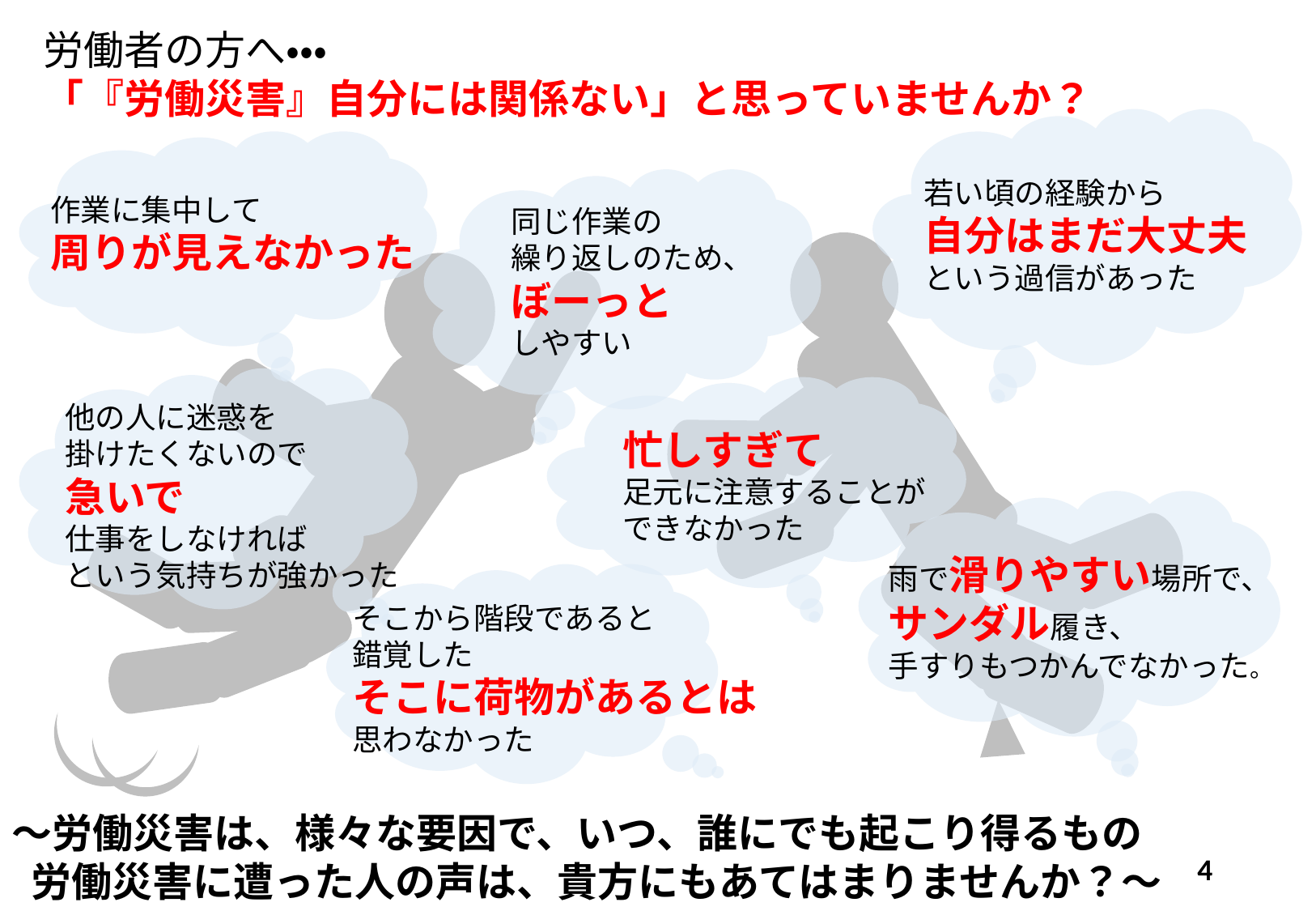

労働者の方へ・・・
「『労働災害』自分には関係ない」と思っていませんか？

若い頃の経験から
自分はまだ大丈夫
という過信があった

作業に集中して
周りが見えなかった
同じ作業の
繰り返しのため、
ぼーっと
しやすい

他の人に迷惑を
掛けたくないので
急いで
仕事をしなければ
という気持ちが強かった
忙しすぎて
足元に注意することが
できなかった

雨で滑りやすい場所で、
サンダル履き、
手すりもつかんでなかった。

そこから階段であると
錯覚した
そこに荷物があるとは
思わなかった
～労働災害は、様々な要因で、いつ、誰にでも起こり得るもの
労働災害に遭った人の声は、貴方にもあてはまりませんか？～
4